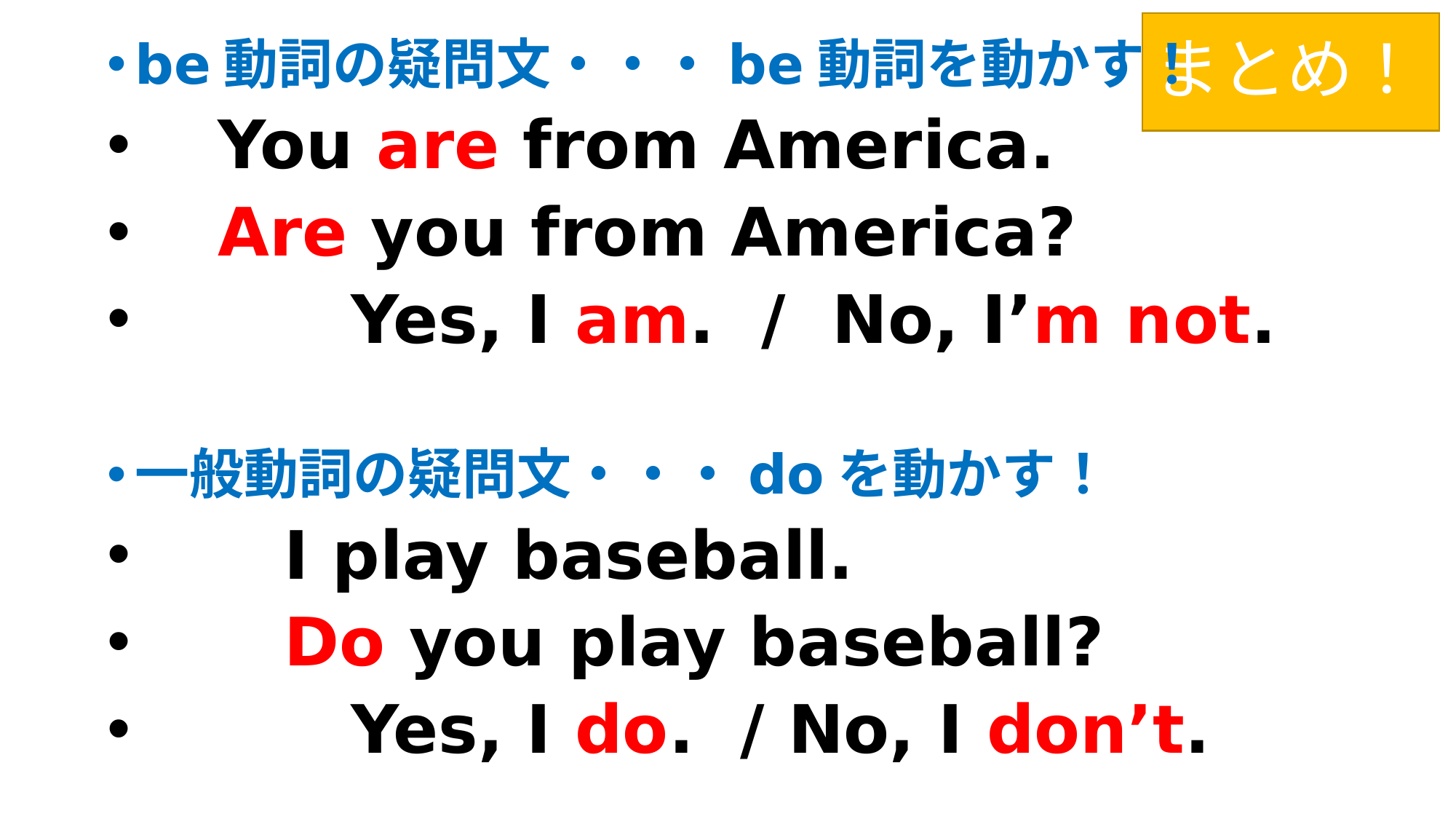

# まとめ！
be動詞の疑問文・・・be動詞を動かす！
　You are from America.
　Are you from America?
　　　Yes, I am.  /  No, I’m not.

一般動詞の疑問文・・・doを動かす！
　　I play baseball.
　　Do you play baseball?
　　　Yes, I do.  / No, I don’t.